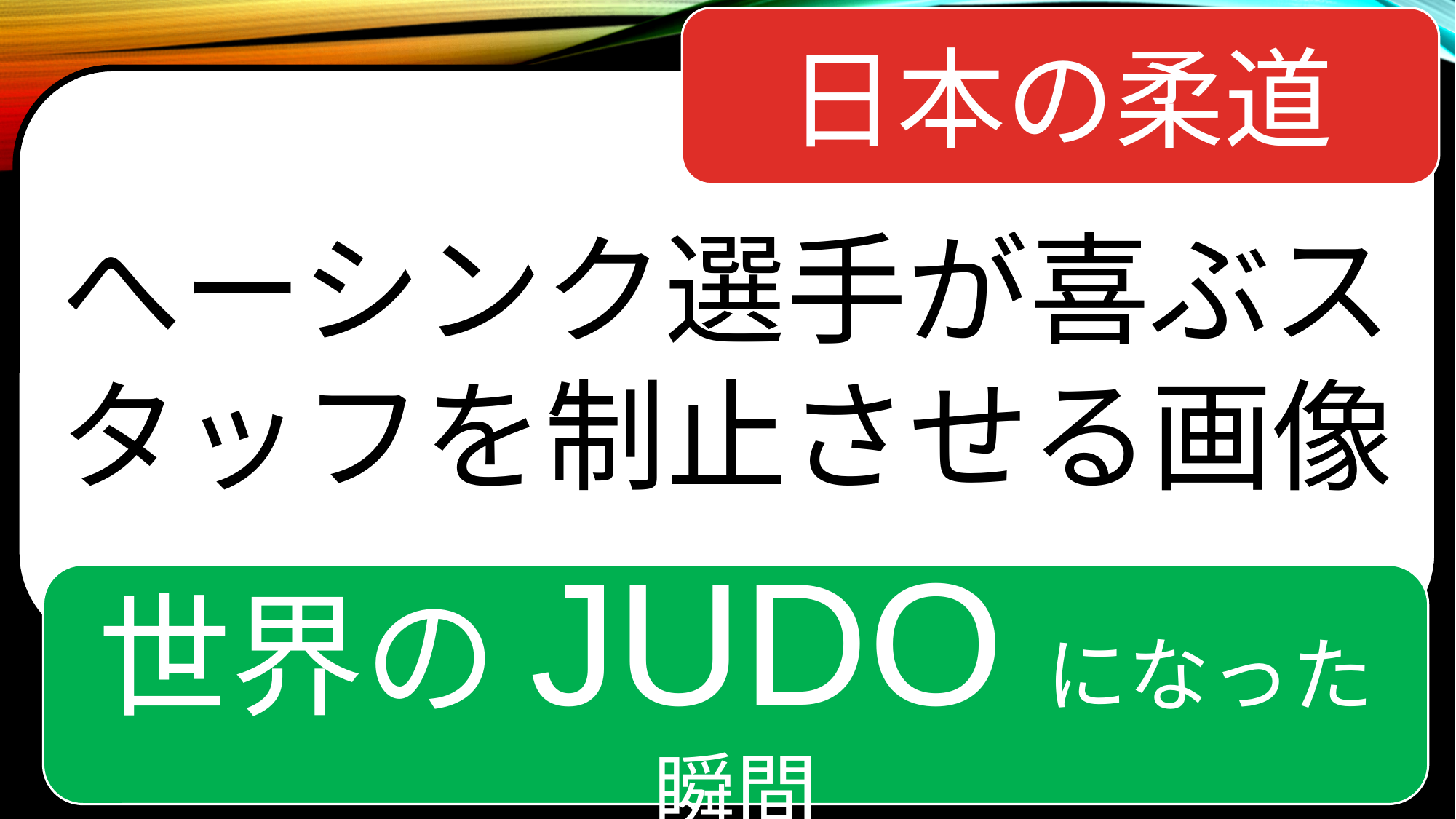

日本の柔道
へーシンク選手が喜ぶスタッフを制止させる画像
#

世界のJUDOになった瞬間